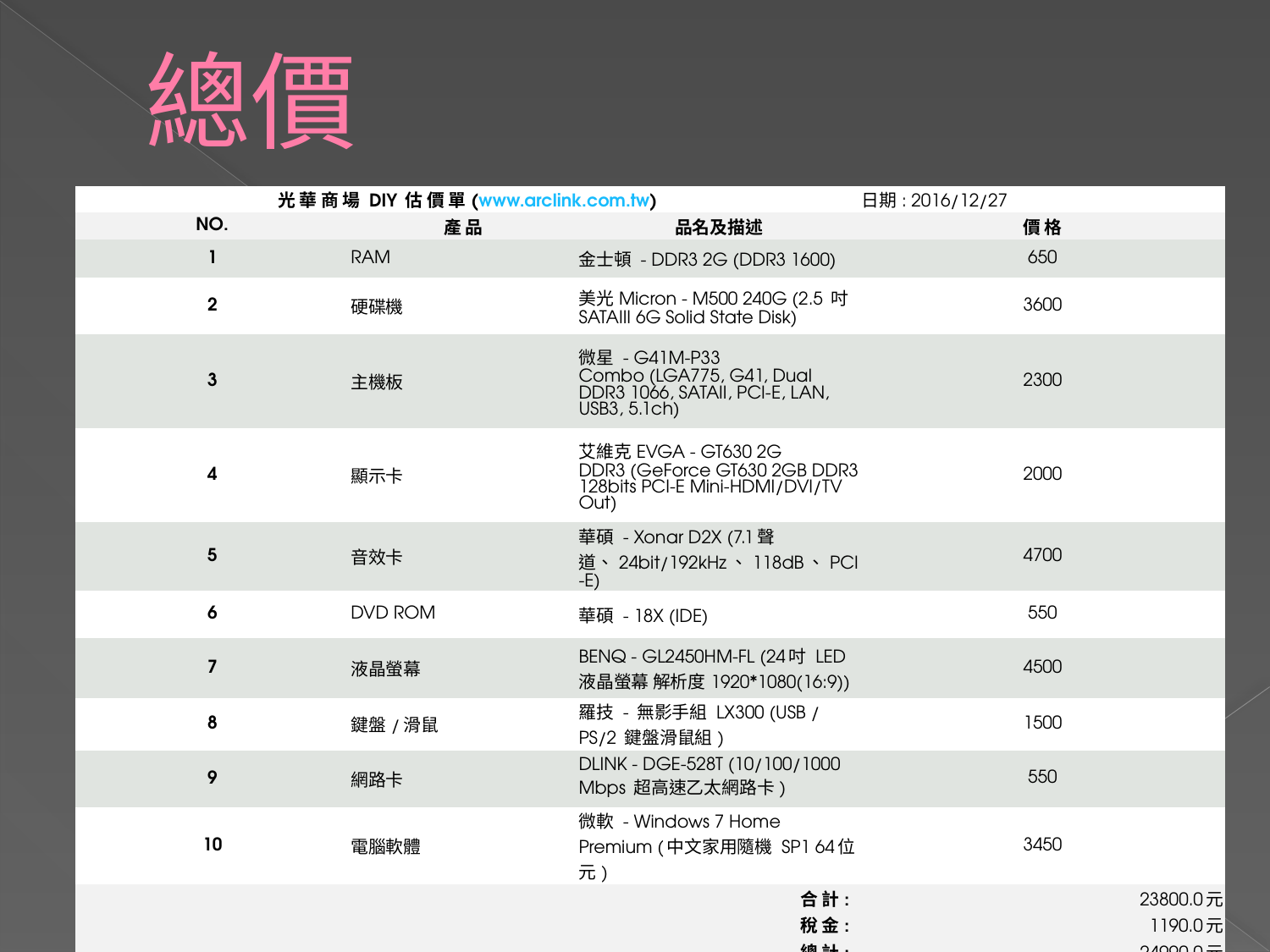

# 總價
| 光 華 商 場 DIY 估 價 單(www.arclink.com.tw) |  |  | 日期: 2016/12/27 |
| --- | --- | --- | --- |
| NO. | 產 品 | 品名及描述 | 價 格 |
| 1 | RAM | 金士頓 - DDR3 2G (DDR3 1600) | 650 |
| 2 | 硬碟機 | 美光Micron - M500 240G (2.5 吋 SATAIII 6G Solid State Disk) | 3600 |
| 3 | 主機板 | 微星 - G41M-P33 Combo (LGA775, G41, Dual DDR3 1066, SATAII, PCI-E, LAN, USB3, 5.1ch) | 2300 |
| 4 | 顯示卡 | 艾維克EVGA - GT630 2G DDR3 (GeForce GT630 2GB DDR3 128bits PCI-E Mini-HDMI/DVI/TV Out) | 2000 |
| 5 | 音效卡 | 華碩 - Xonar D2X (7.1聲道、24bit/192kHz、118dB、PCI-E) | 4700 |
| 6 | DVD ROM | 華碩 - 18X (IDE) | 550 |
| 7 | 液晶螢幕 | BENQ - GL2450HM-FL (24吋 LED液晶螢幕 解析度1920\*1080(16:9)) | 4500 |
| 8 | 鍵盤/滑鼠 | 羅技 - 無影手組 LX300 (USB / PS/2 鍵盤滑鼠組) | 1500 |
| 9 | 網路卡 | DLINK - DGE-528T (10/100/1000 Mbps 超高速乙太網路卡) | 550 |
| 10 | 電腦軟體 | 微軟 - Windows 7 Home Premium (中文家用隨機 SP1 64位元) | 3450 |
| 合 計: |  |  | 23800.0元 |
| 稅 金: |  |  | 1190.0元 |
| 總 計: |  |  | 24990.0元 |